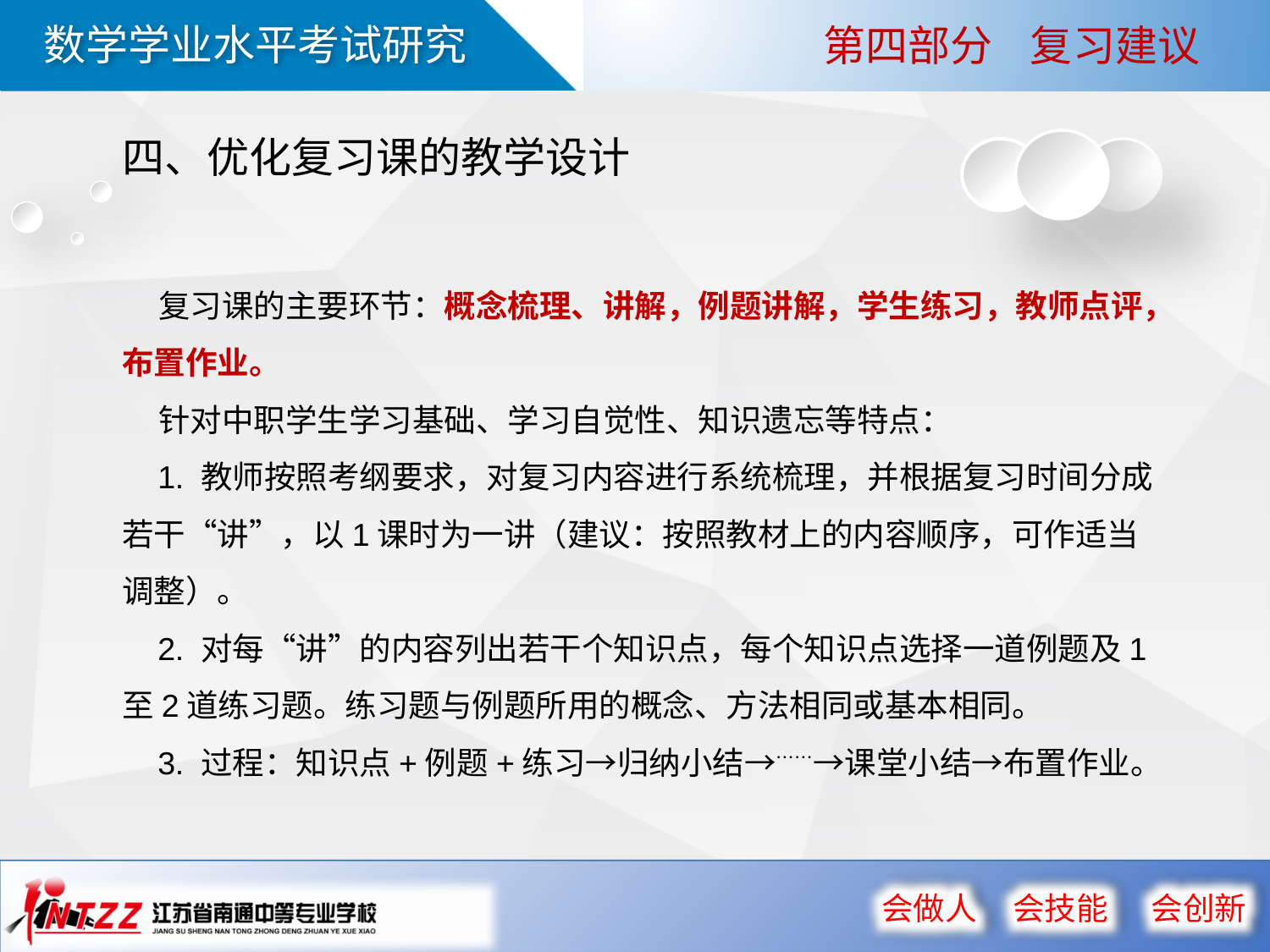

第四部分    复习建议
四、优化复习课的教学设计

    复习课的主要环节：概念梳理、讲解，例题讲解，学生练习，教师点评，布置作业。
    针对中职学生学习基础、学习自觉性、知识遗忘等特点：
    1. 教师按照考纲要求，对复习内容进行系统梳理，并根据复习时间分成若干“讲”，以1课时为一讲（建议：按照教材上的内容顺序，可作适当调整）。
    2. 对每“讲”的内容列出若干个知识点，每个知识点选择一道例题及1至2道练习题。练习题与例题所用的概念、方法相同或基本相同。
    3. 过程：知识点+例题+练习→归纳小结→……→课堂小结→布置作业。